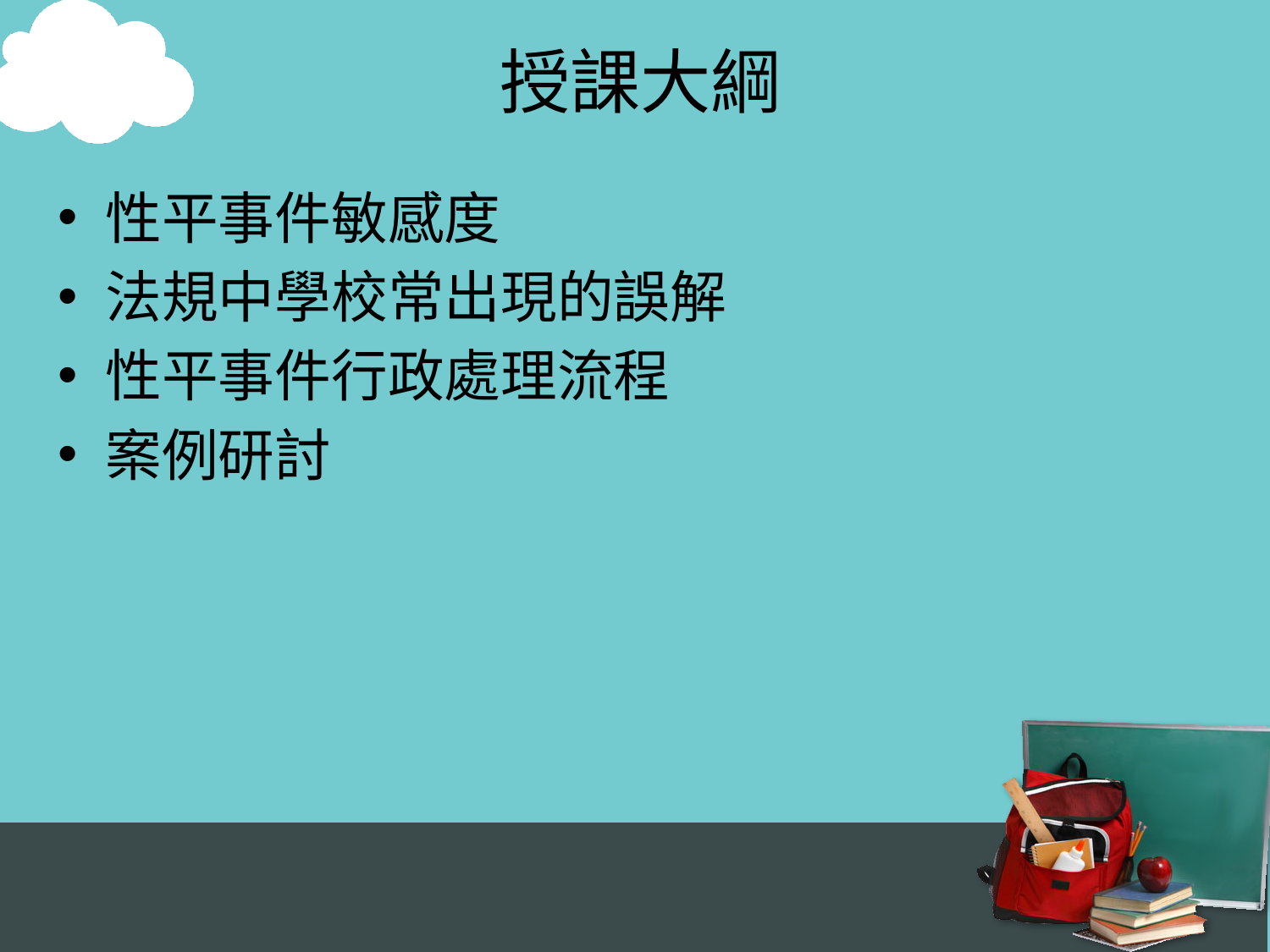

# 授課大綱
性平事件敏感度
法規中學校常出現的誤解
性平事件行政處理流程
案例研討